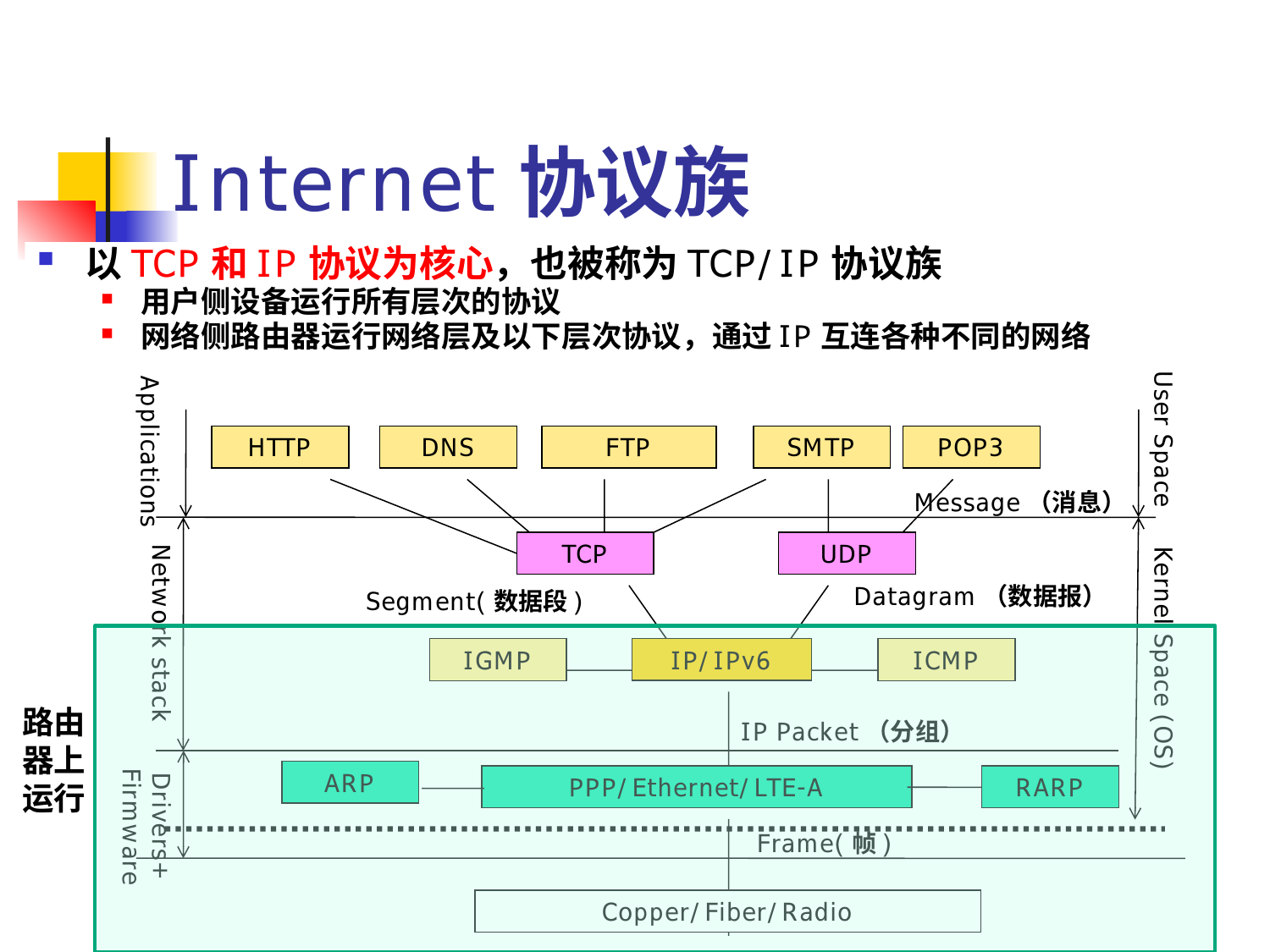

# Internet协议族
以TCP和IP协议为核心，也被称为TCP/IP协议族
用户侧设备运行所有层次的协议
网络侧路由器运行网络层及以下层次协议，通过IP互连各种不同的网络
User Space
HTTP
DNS
FTP
SMTP
POP3
Applications

Message（消息）
TCP
UDP
Datagram（数据报）
Segment(数据段)

Network stack
IP/IPv6
IGMP
ICMP
Kernel Space (OS)

IP Packet（分组）
ARP
PPP/Ethernet/LTE-A
RARP

Drivers+Firmware

Frame(帧)

Copper/Fiber/Radio

路由器上运行